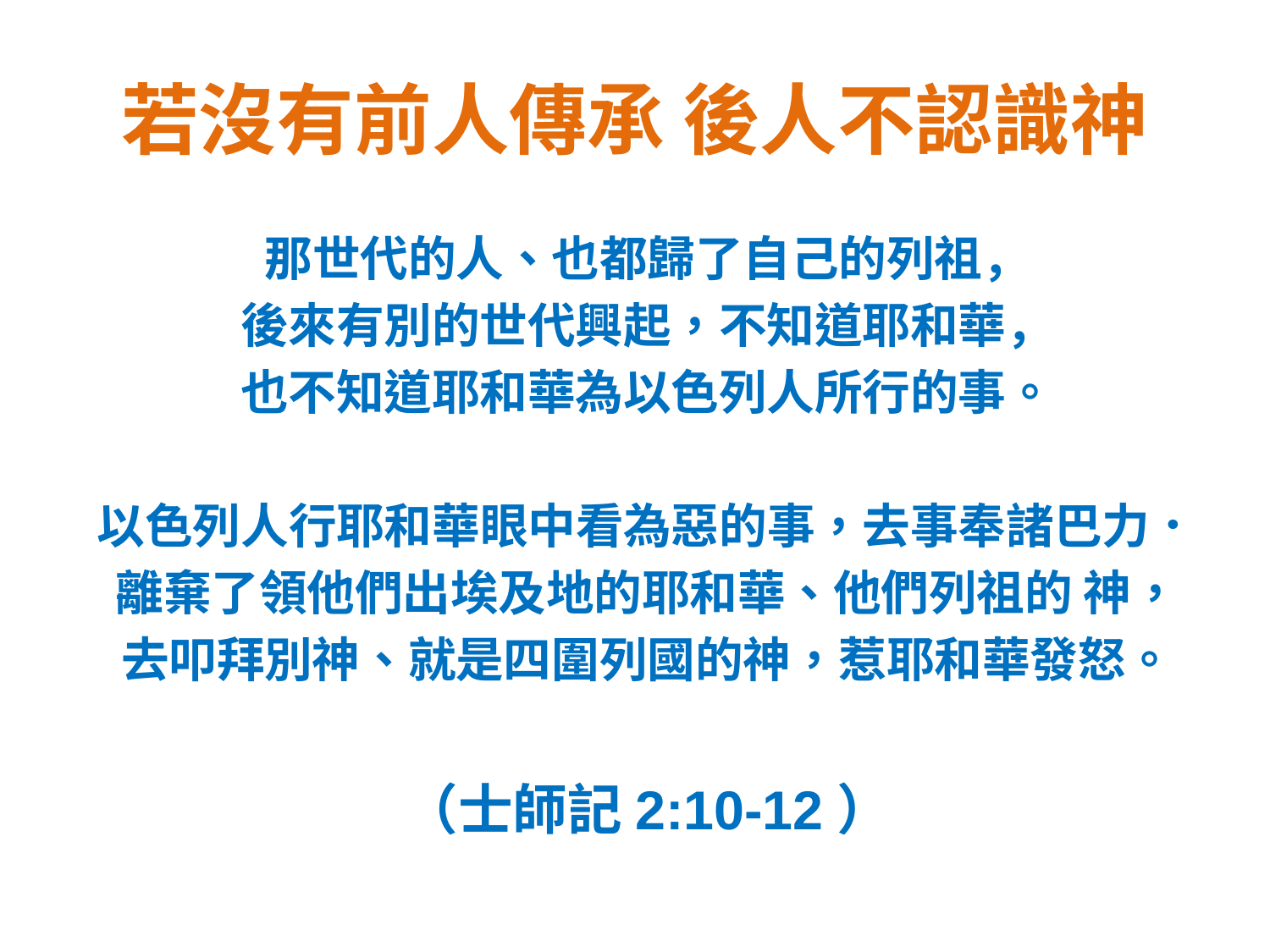

# 若沒有前人傳承 後人不認識神
那世代的人、也都歸了自己的列祖，
後來有別的世代興起，不知道耶和華，
也不知道耶和華為以色列人所行的事。

以色列人行耶和華眼中看為惡的事，去事奉諸巴力．
離棄了領他們出埃及地的耶和華、他們列祖的 神，
去叩拜別神、就是四圍列國的神，惹耶和華發怒。

（士師記2:10-12）